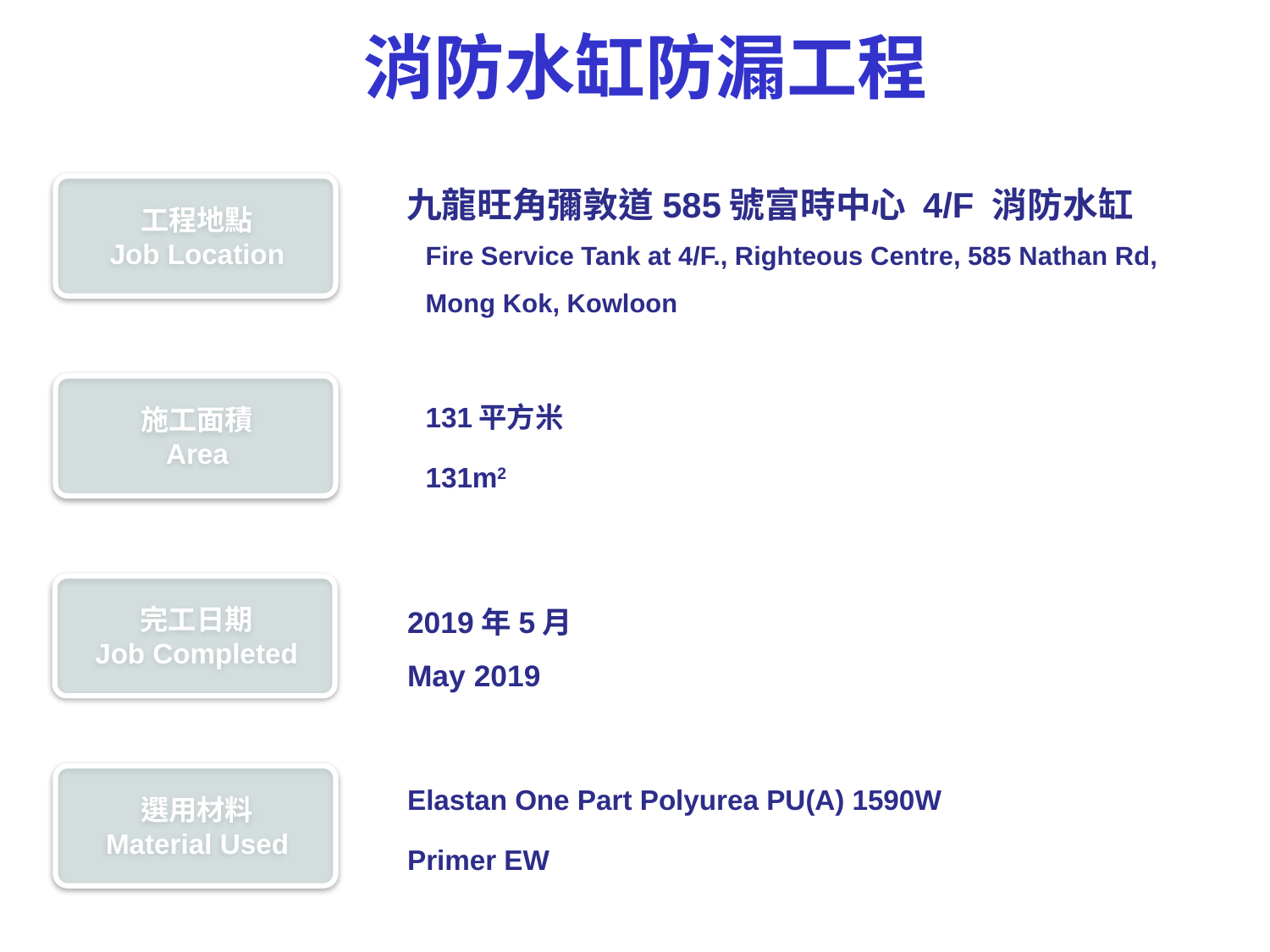

消防水缸防漏工程
九龍旺角彌敦道585號富時中心 4/F 消防水缸
工程地點
Job Location
Fire Service Tank at 4/F., Righteous Centre, 585 Nathan Rd, Mong Kok, Kowloon
施工面積
Area
131平方米
131m2
完工日期
Job Completed
2019年5月
May 2019
Elastan One Part Polyurea PU(A) 1590W
Primer EW
選用材料
Material Used